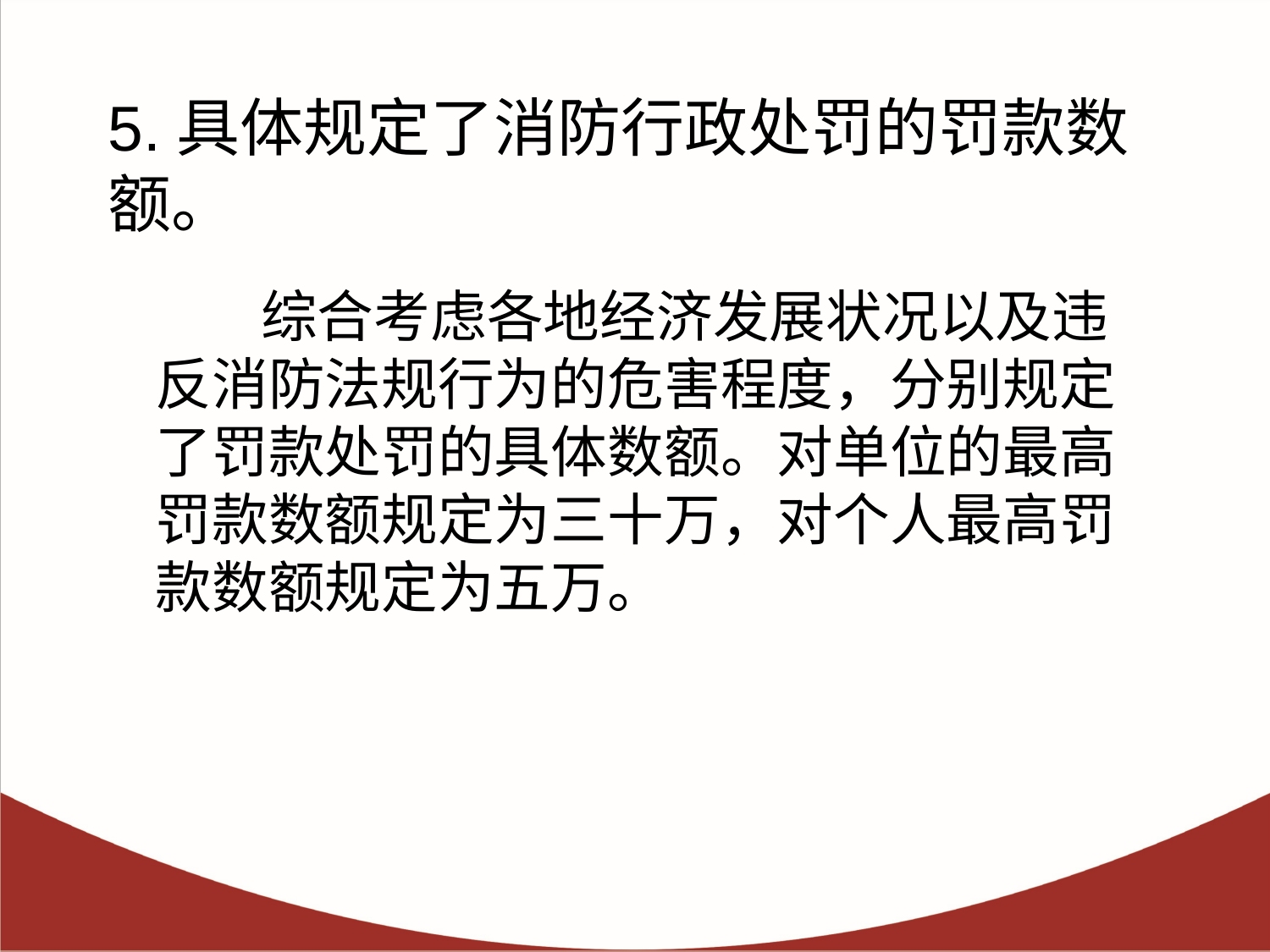

# 5.具体规定了消防行政处罚的罚款数额。
           综合考虑各地经济发展状况以及违反消防法规行为的危害程度，分别规定了罚款处罚的具体数额。对单位的最高罚款数额规定为三十万，对个人最高罚款数额规定为五万。